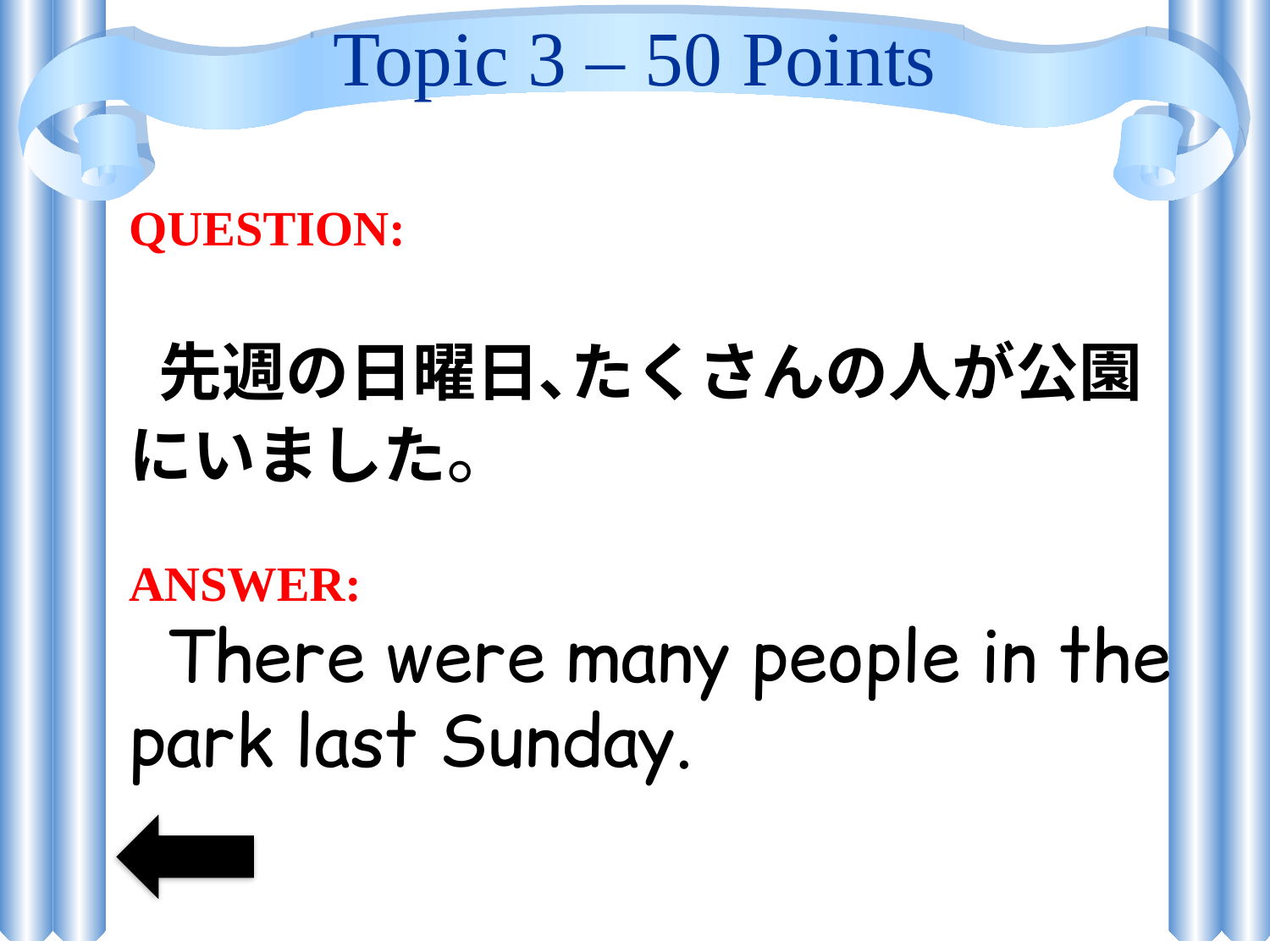

# Topic 3 – 50 Points
QUESTION:

 先週の日曜日､たくさんの人が公園にいました。

ANSWER:
   There were many people in the park last Sunday.